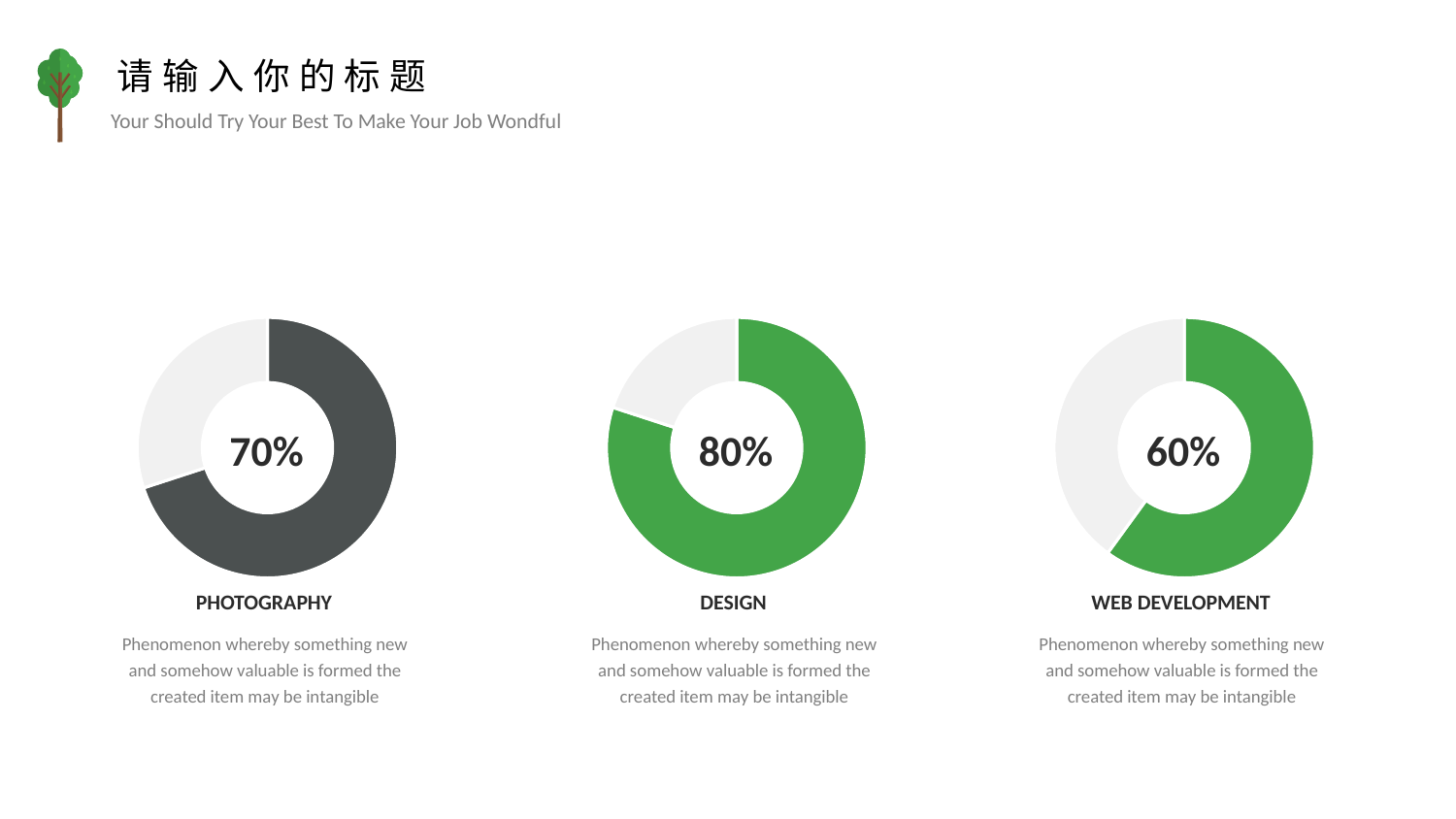

请输入你的标题
Your Should Try Your Best To Make Your Job Wondful

### Chart

| Category | Sales |
|---|---|
| 1 | 70.0 |
| 2 | 30.0 |

### Chart

| Category | Sales |
|---|---|
| 1 | 80.0 |
| 2 | 20.0 |

### Chart

| Category | Sales |
|---|---|
| 1 | 60.0 |
| 2 | 40.0 |
70%
80%
60%
PHOTOGRAPHY
DESIGN
WEB DEVELOPMENT
Phenomenon whereby something new and somehow valuable is formed the created item may be intangible
Phenomenon whereby something new and somehow valuable is formed the created item may be intangible
Phenomenon whereby something new and somehow valuable is formed the created item may be intangible